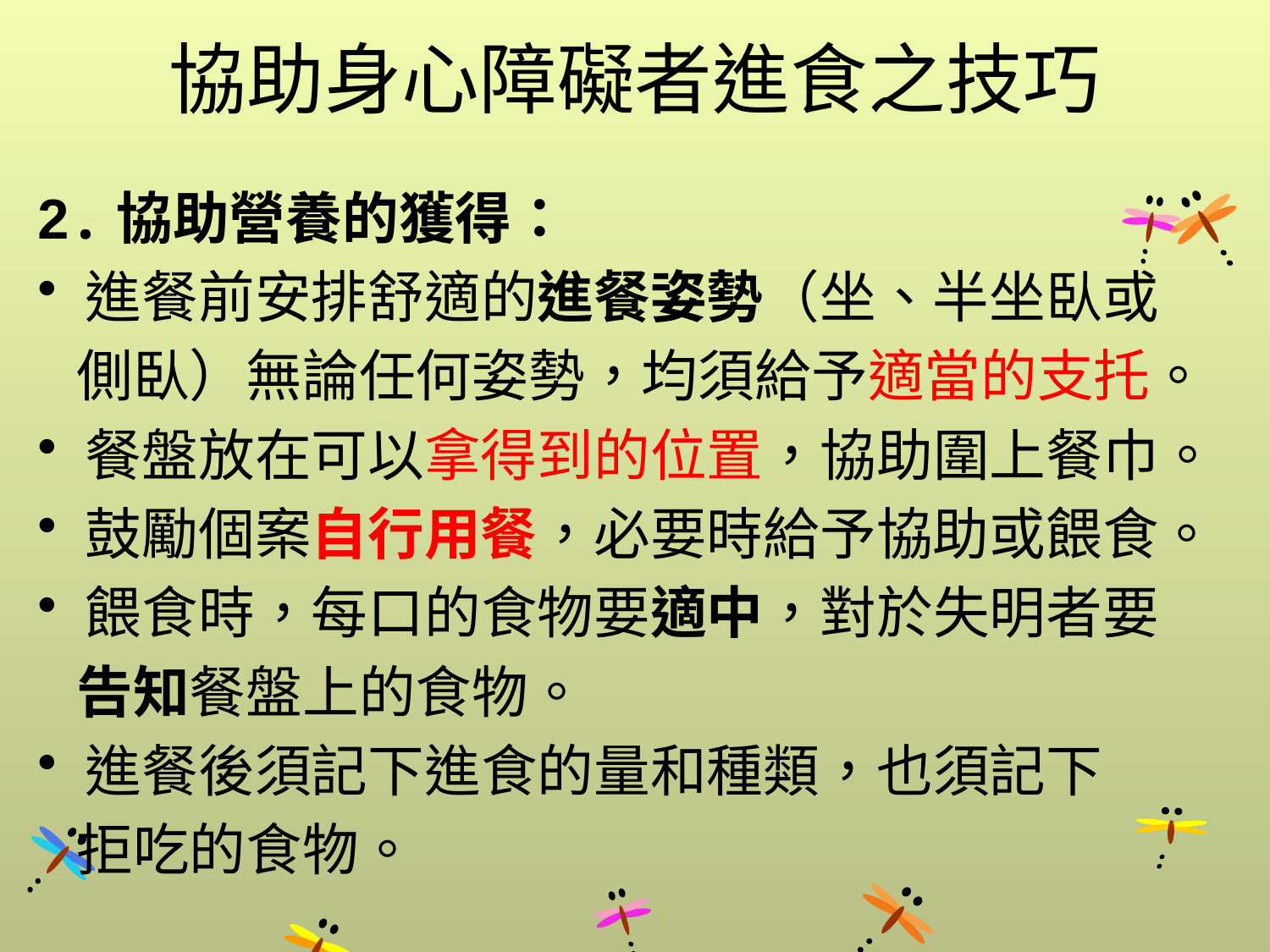

# 協助身心障礙者進食之技巧
2.協助營養的獲得：
進餐前安排舒適的進餐姿勢（坐、半坐臥或
  側臥）無論任何姿勢，均須給予適當的支托。
餐盤放在可以拿得到的位置，協助圍上餐巾。
鼓勵個案自行用餐，必要時給予協助或餵食。
餵食時，每口的食物要適中，對於失明者要
  告知餐盤上的食物。
進餐後須記下進食的量和種類，也須記下
  拒吃的食物。